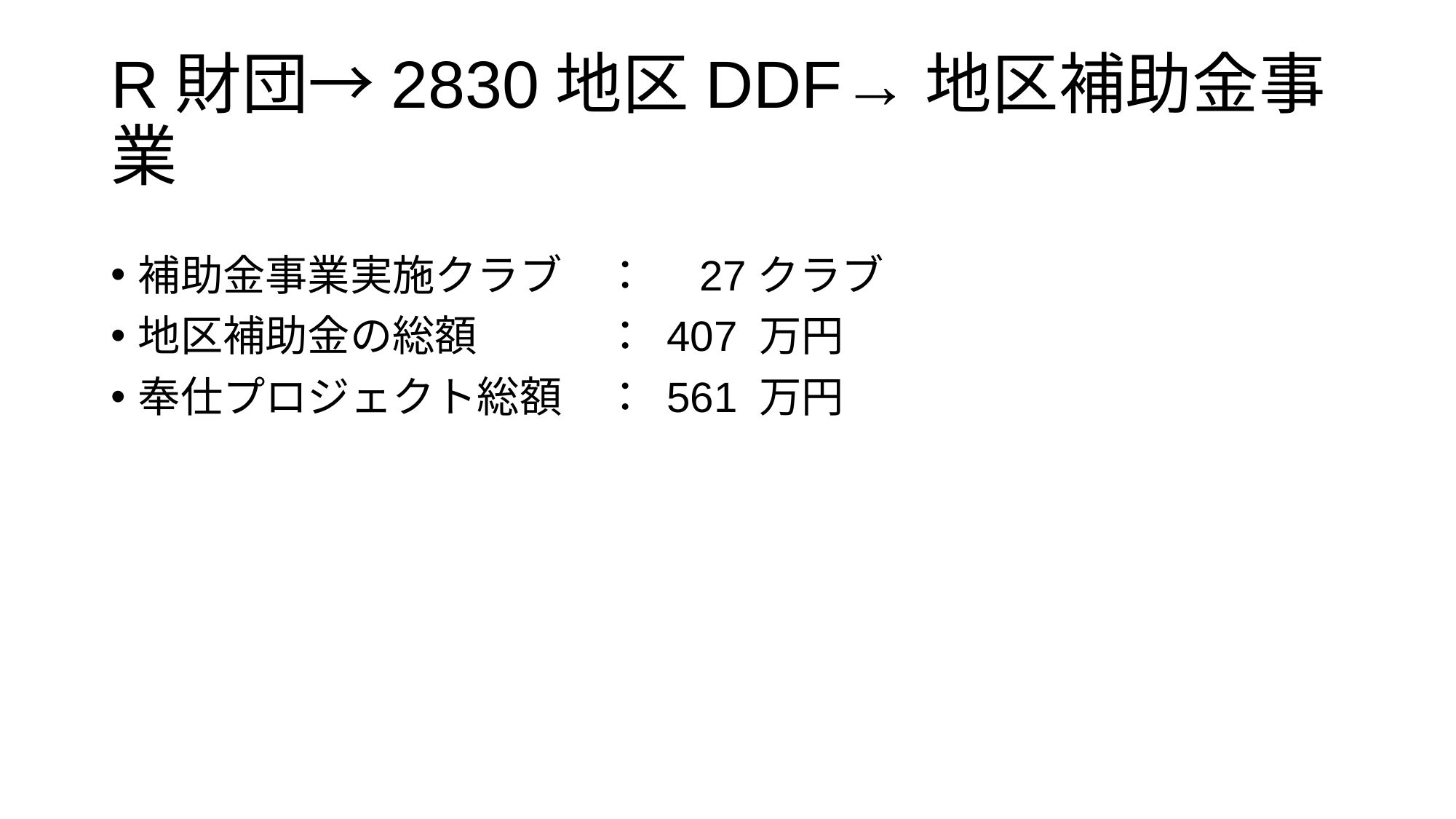

# R財団→2830地区DDF→地区補助金事業
補助金事業実施クラブ　：　27クラブ
地区補助金の総額　　　： 407 万円
奉仕プロジェクト総額　： 561 万円